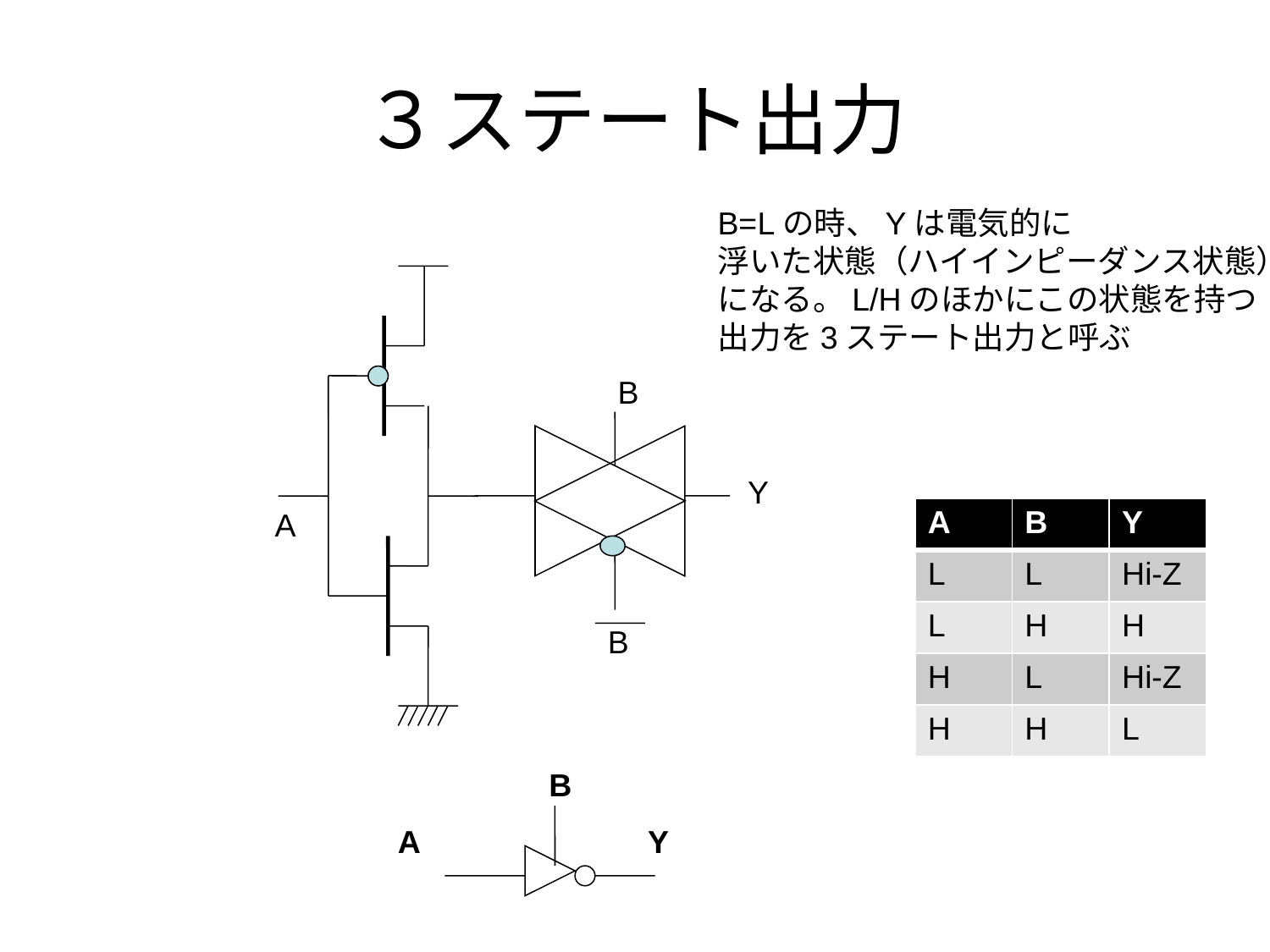

# ３ステート出力
B=Lの時、Yは電気的に
浮いた状態（ハイインピーダンス状態）
になる。L/Hのほかにこの状態を持つ
出力を3ステート出力と呼ぶ

B

Y

A
| A | B | Y |
| --- | --- | --- |
| L | L | Hi-Z |
| L | H | H |
| H | L | Hi-Z |
| H | H | L |

B

B

A
Y